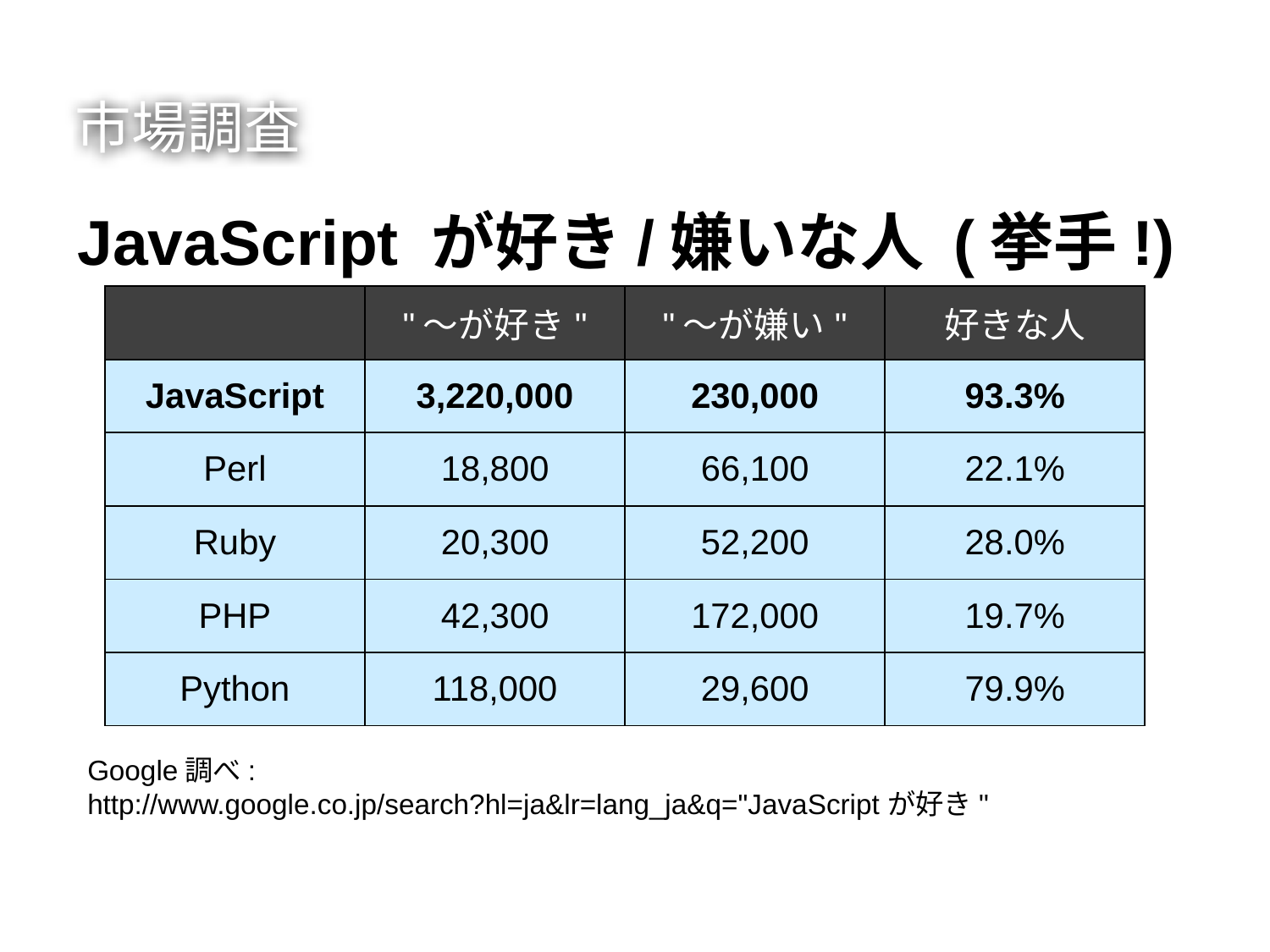

# 市場調査
JavaScript が好き/嫌いな人 (挙手!)
|  | "～が好き" | "～が嫌い" | 好きな人 |
| --- | --- | --- | --- |
| JavaScript | 3,220,000 | 230,000 | 93.3% |
| Perl | 18,800 | 66,100 | 22.1% |
| Ruby | 20,300 | 52,200 | 28.0% |
| PHP | 42,300 | 172,000 | 19.7% |
| Python | 118,000 | 29,600 | 79.9% |
Google調べ:
http://www.google.co.jp/search?hl=ja&lr=lang_ja&q="JavaScriptが好き"